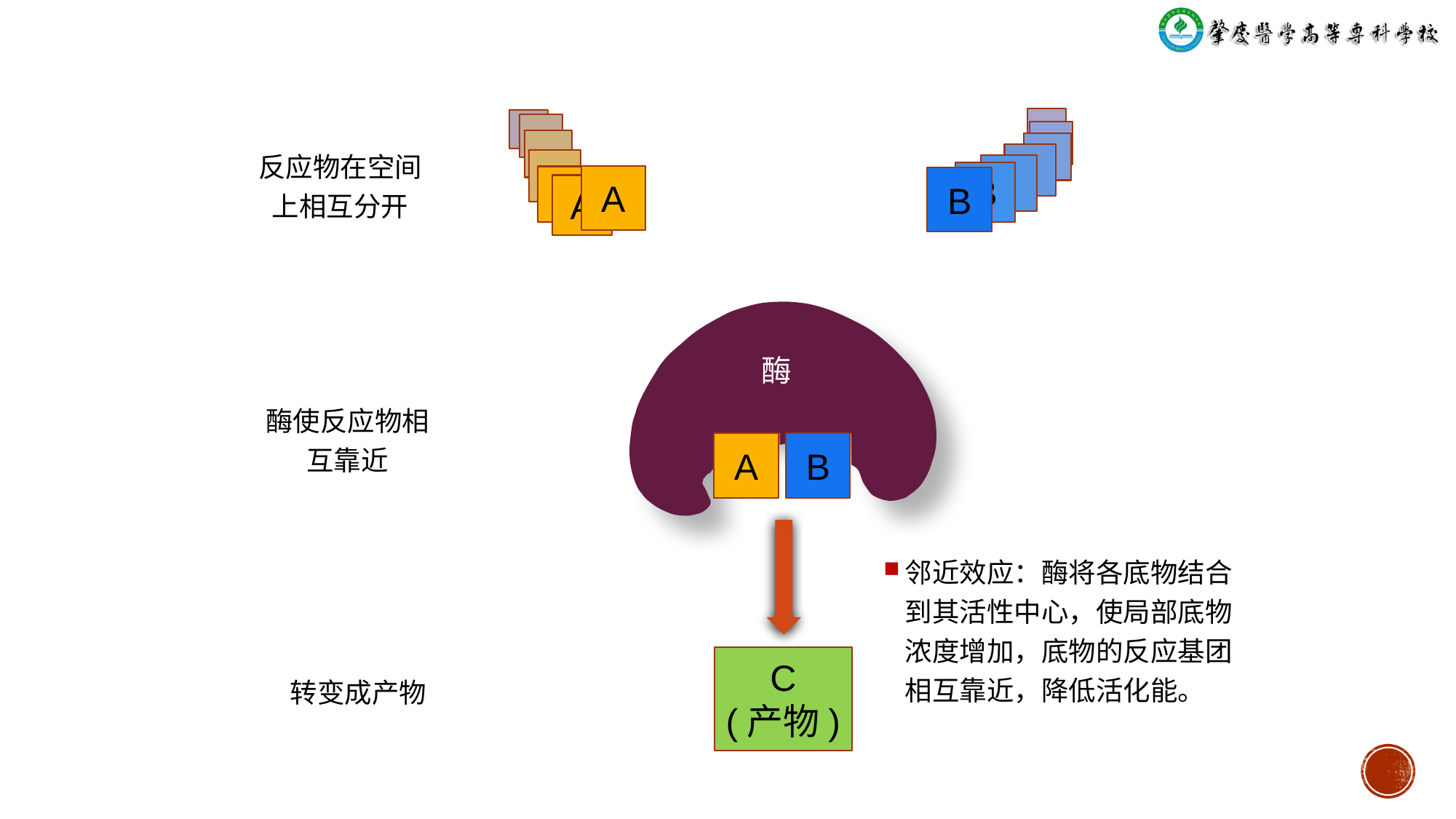

反应物在空间上相互分开

B
A
A
B
A

酶
酶使反应物相互靠近
A
B

邻近效应：酶将各底物结合到其活性中心，使局部底物浓度增加，底物的反应基团相互靠近，降低活化能。
C
(产物)
转变成产物